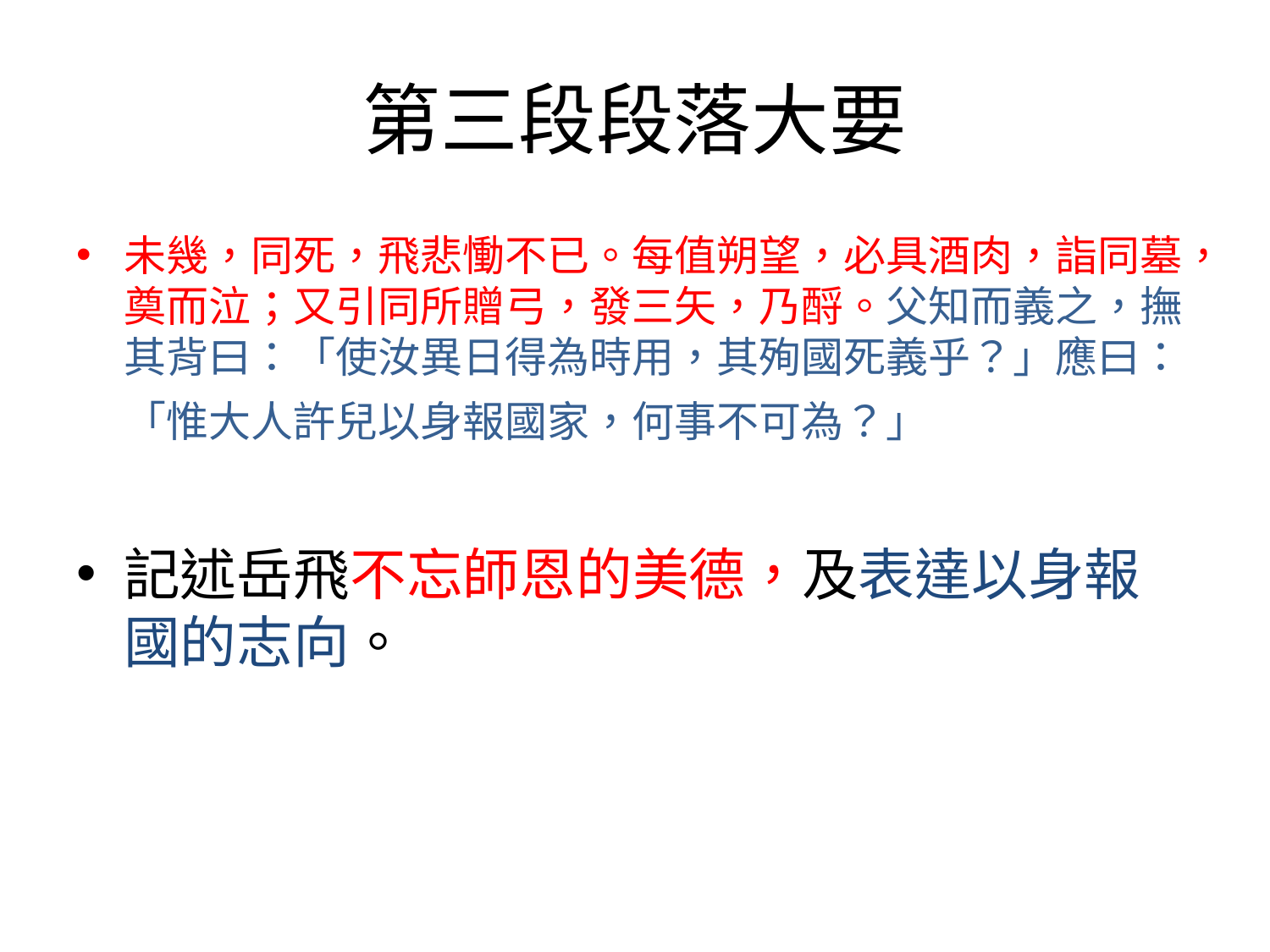

# 第三段段落大要
未幾，同死，飛悲慟不已。每值朔望，必具酒肉，詣同墓，奠而泣；又引同所贈弓，發三矢，乃酹。父知而義之，撫其背曰：「使汝異日得為時用，其殉國死義乎？」應曰：「惟大人許兒以身報國家，何事不可為？」

記述岳飛不忘師恩的美德，及表達以身報國的志向。